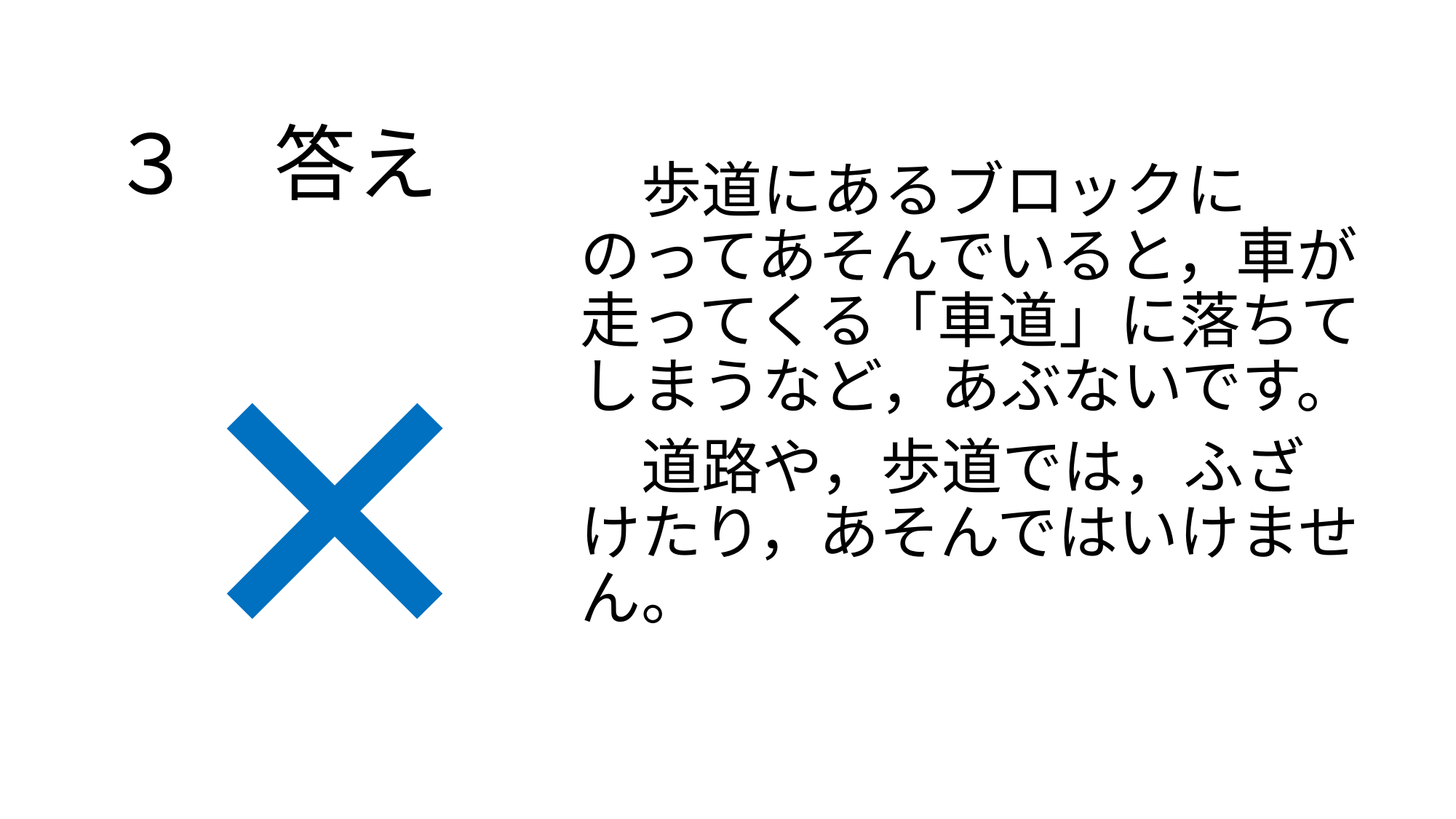

# ３　答え
　歩道にあるブロックにのってあそんでいると，車が走ってくる「車道」に落ちてしまうなど，あぶないです。
　道路や，歩道では，ふざけたり，あそんではいけません。
✕